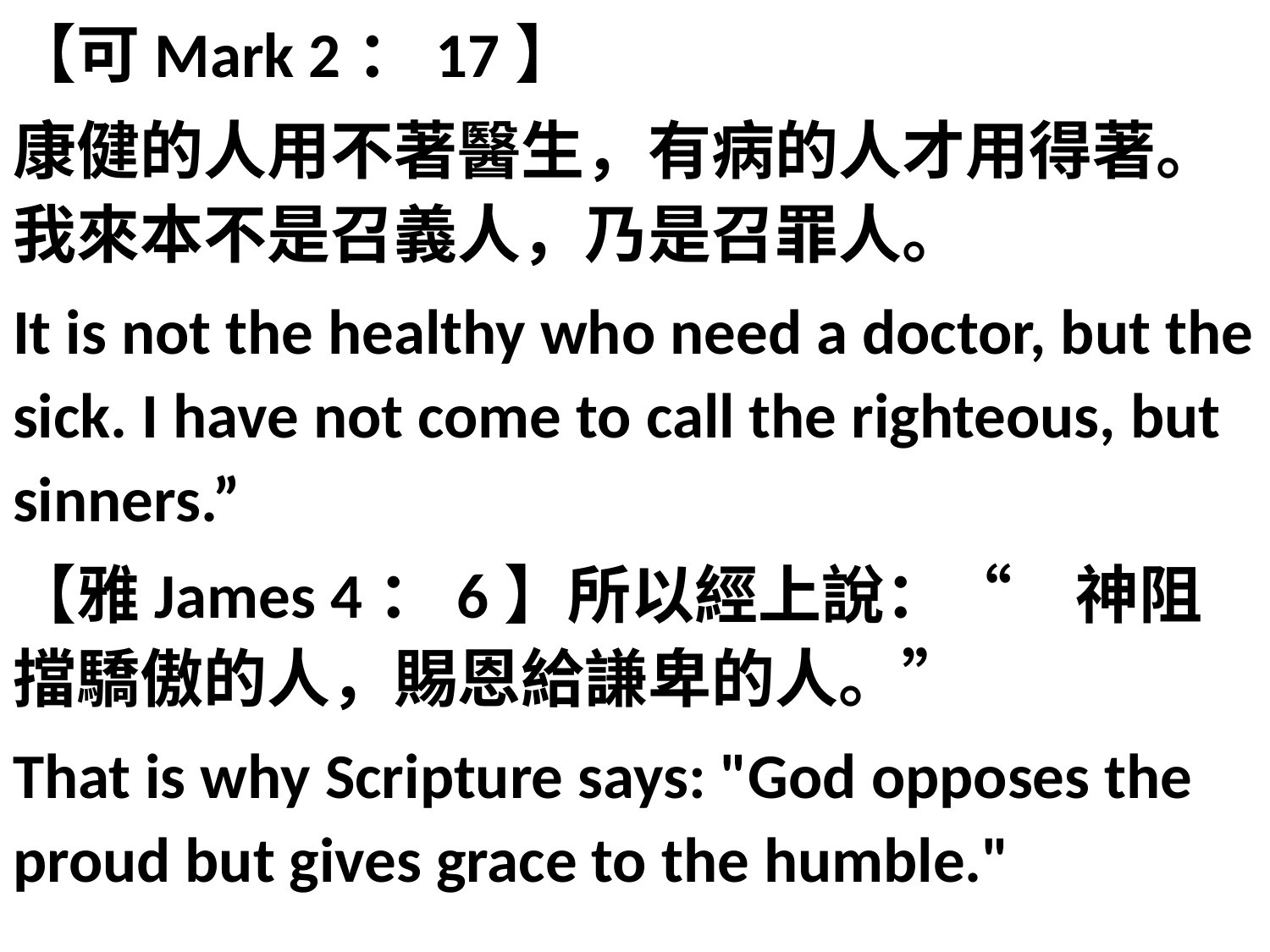

【可Mark 2：17】
康健的人用不著醫生，有病的人才用得著。我來本不是召義人，乃是召罪人。
It is not the healthy who need a doctor, but the sick. I have not come to call the righteous, but sinners.”
【雅James 4：6】所以經上說：“　神阻擋驕傲的人，賜恩給謙卑的人。”
That is why Scripture says: "God opposes the proud but gives grace to the humble."